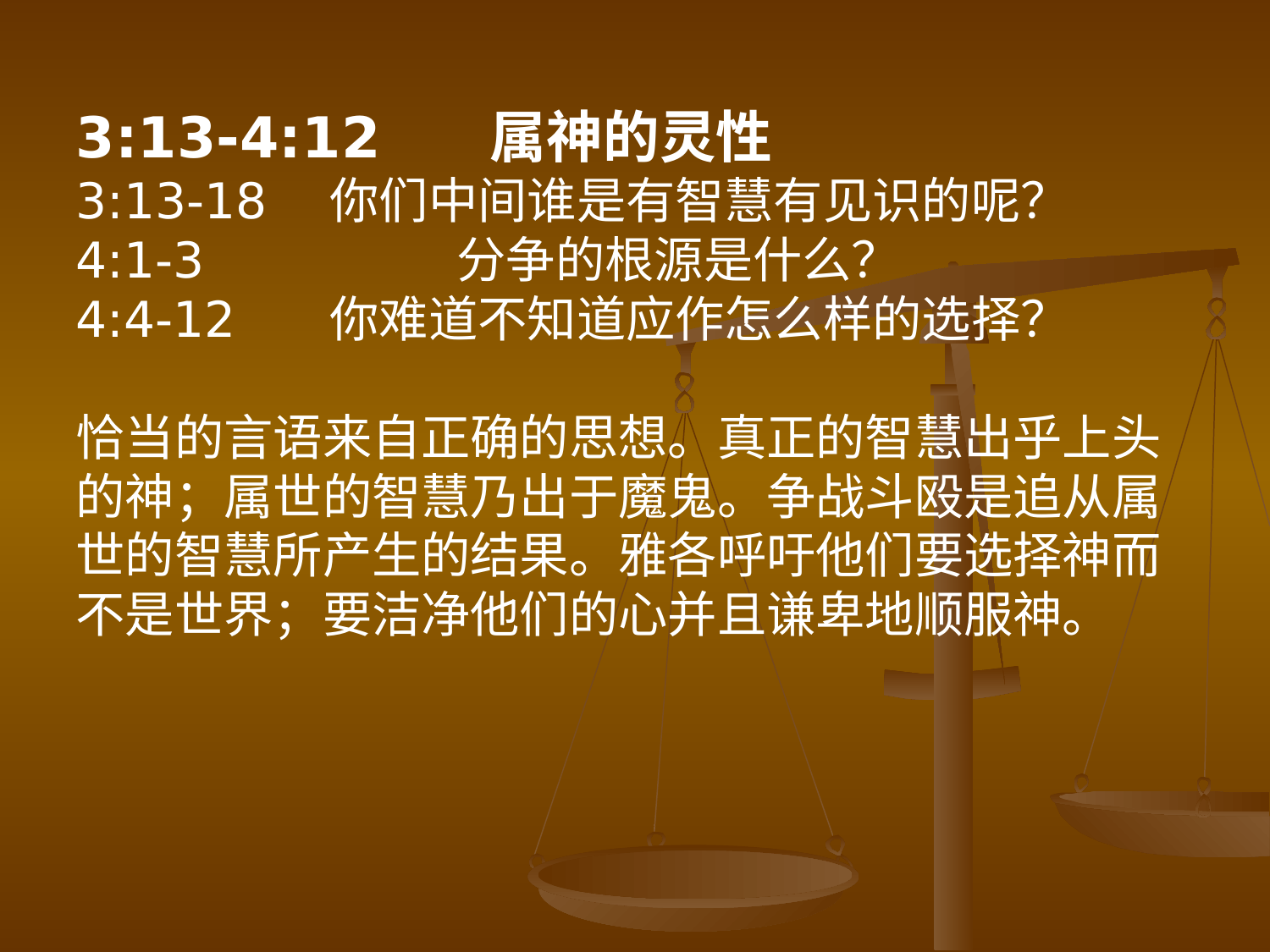

3:13-4:12	 属神的灵性
3:13-18	你们中间谁是有智慧有见识的呢？
4:1-3		分争的根源是什么？
4:4-12	你难道不知道应作怎么样的选择？

恰当的言语来自正确的思想。真正的智慧出乎上头的神；属世的智慧乃出于魔鬼。争战斗殴是追从属世的智慧所产生的结果。雅各呼吁他们要选择神而不是世界；要洁净他们的心并且谦卑地顺服神。